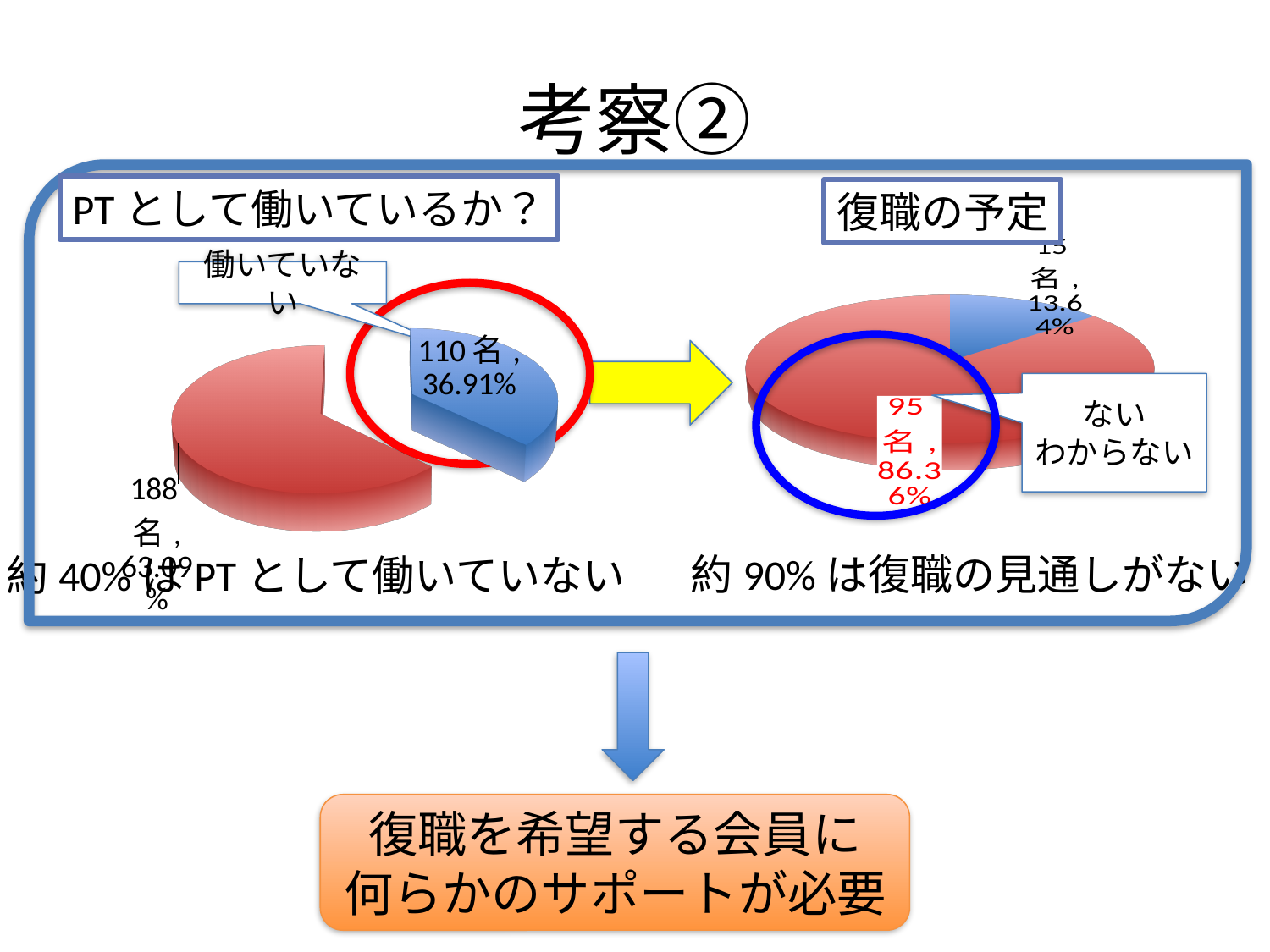

# 考察②

PTとして働いているか？
復職の予定

[unsupported chart]

[unsupported chart]

[unsupported chart]

働いていない

ない
わからない
約90%は復職の見通しがない
約40%はPTとして働いていない

復職を希望する会員に
何らかのサポートが必要